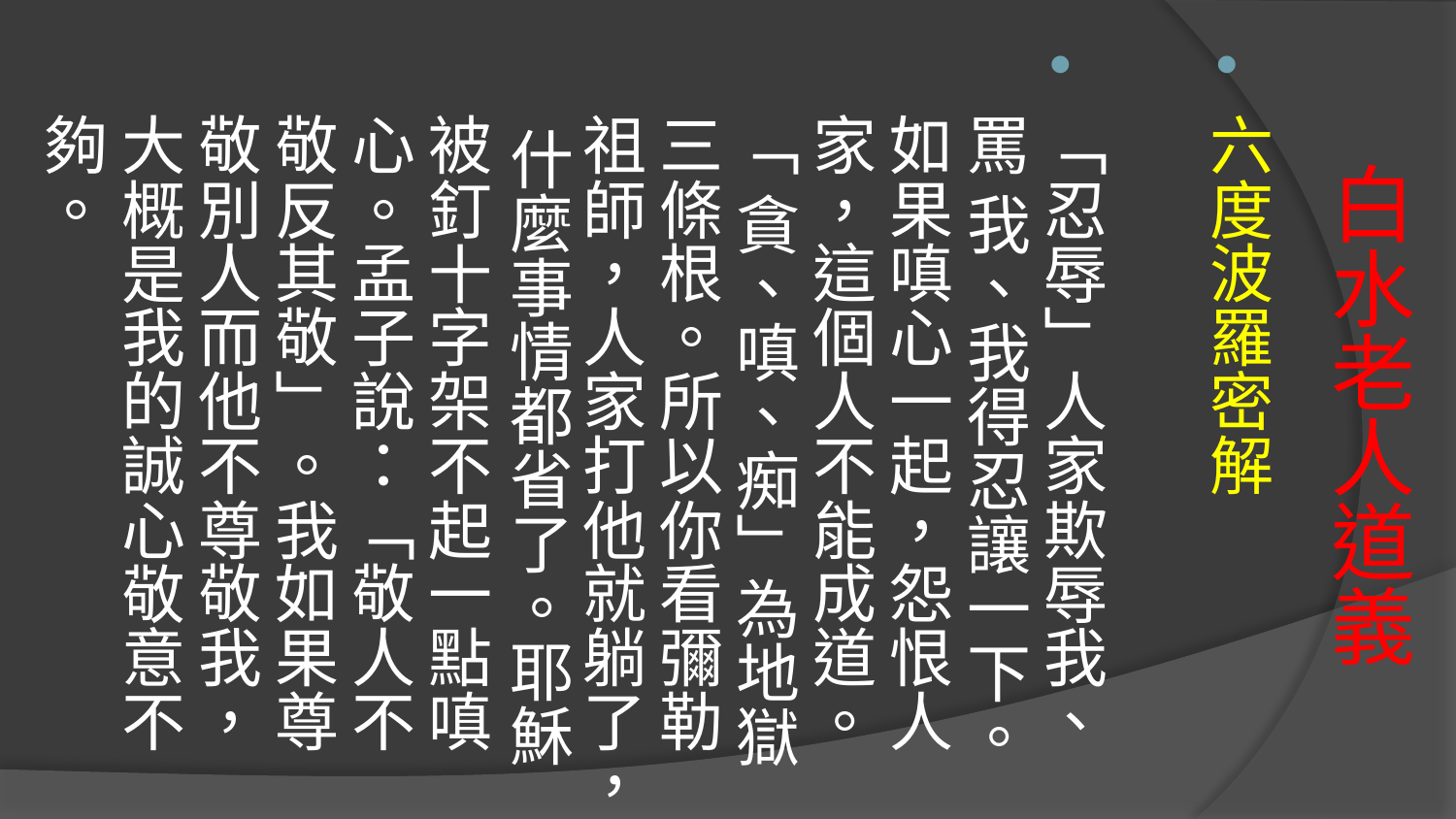

六度波羅密解
「忍辱」人家欺辱我、罵 我、我得忍讓一下。如果嗔心一起，怨恨人家，這個人不能成道。 「 貪、嗔、痴」為地獄三條根。所以你看彌勒祖師，人家打他就躺了， 什麼事情都省了。耶穌被釘十字架不起一點嗔心。孟子說：「敬人不 敬反其敬」。我如果尊敬別人而他不尊敬我，大概是我的誠心敬意不 夠。
# 白水老人道義